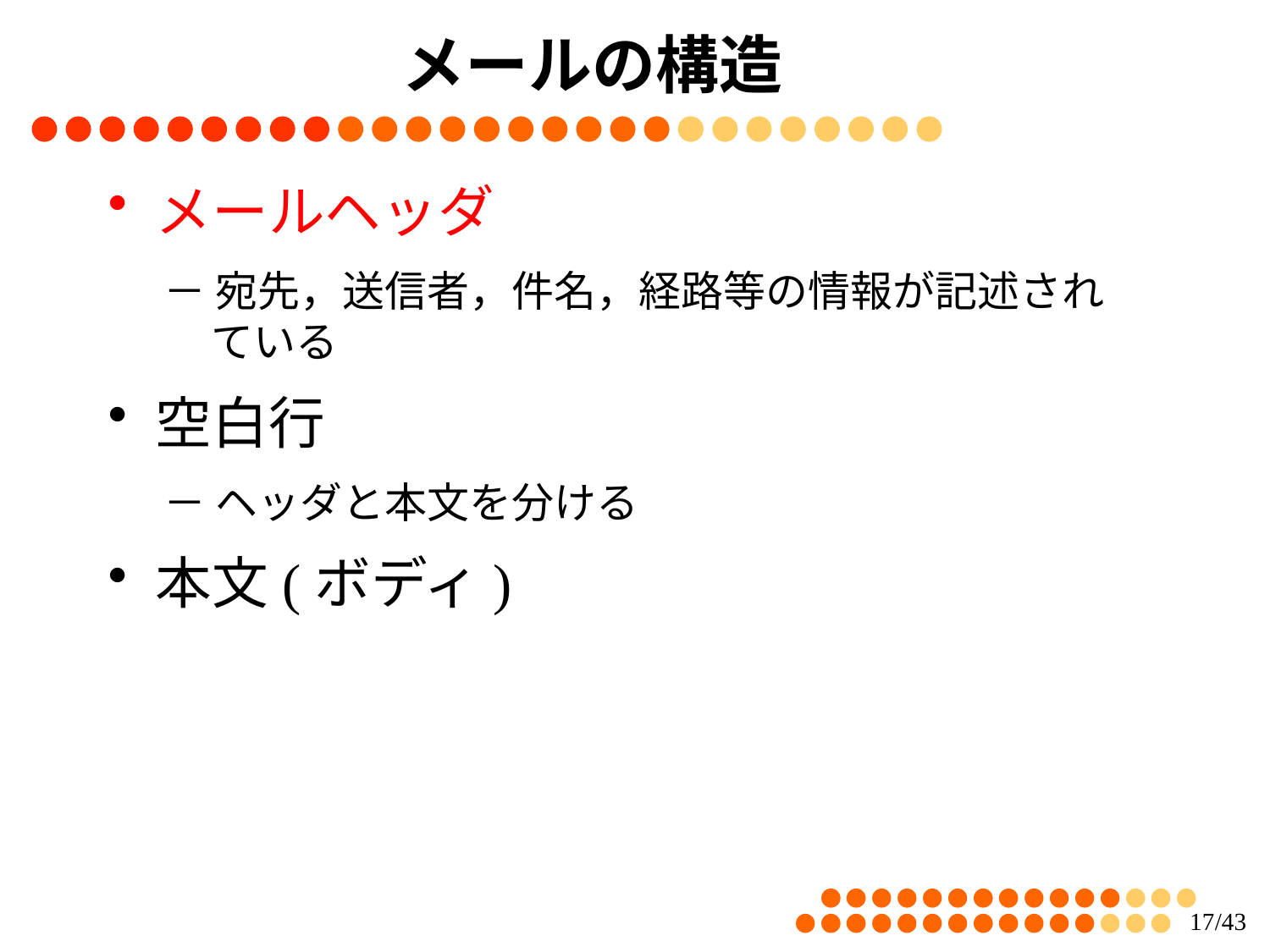

# メールの構造
メールヘッダ
－ 宛先，送信者，件名，経路等の情報が記述され
     ている
空白行
－ ヘッダと本文を分ける
本文(ボディ)
17/43